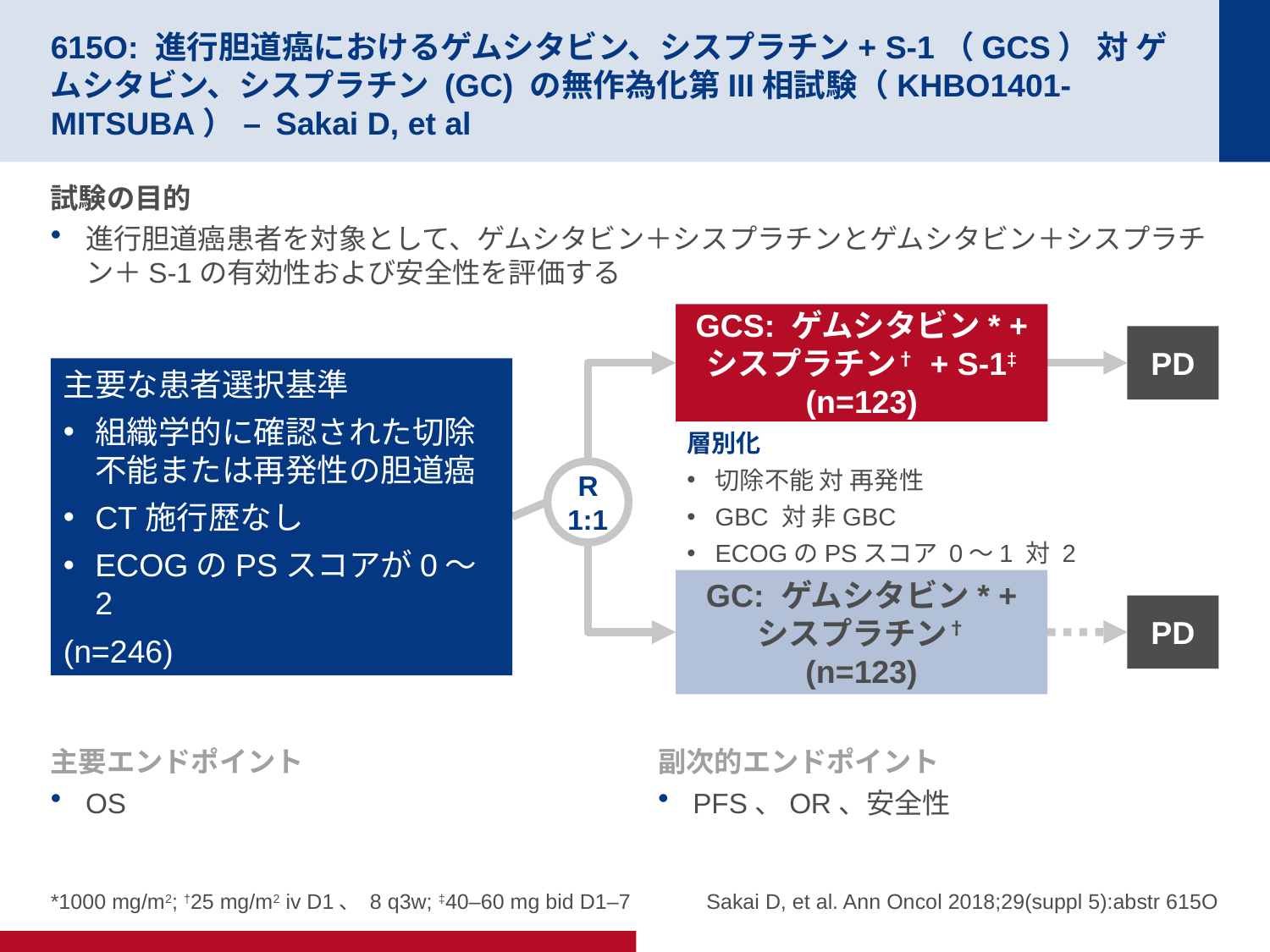

# 615O: 進行胆道癌におけるゲムシタビン、シスプラチン+ S-1（GCS） 対 ゲムシタビン、シスプラチン (GC) の無作為化第III相試験（KHBO1401-MITSUBA） – Sakai D, et al
試験の目的
進行胆道癌患者を対象として、ゲムシタビン＋シスプラチンとゲムシタビン＋シスプラチン＋S-1の有効性および安全性を評価する
GCS: ゲムシタビン* + シスプラチン† + S-1‡
(n=123)
PD
主要な患者選択基準
組織学的に確認された切除不能または再発性の胆道癌
CT施行歴なし
ECOGのPSスコアが0～2
(n=246)
層別化
切除不能 対 再発性
GBC 対 非GBC
ECOGのPSスコア 0～1 対 2
R
1:1
GC: ゲムシタビン* + シスプラチン†
(n=123)
PD
主要エンドポイント
OS

副次的エンドポイント
PFS、OR、安全性
*1000 mg/m2; †25 mg/m2 iv D1、 8 q3w; ‡40–60 mg bid D1–7
Sakai D, et al. Ann Oncol 2018;29(suppl 5):abstr 615O